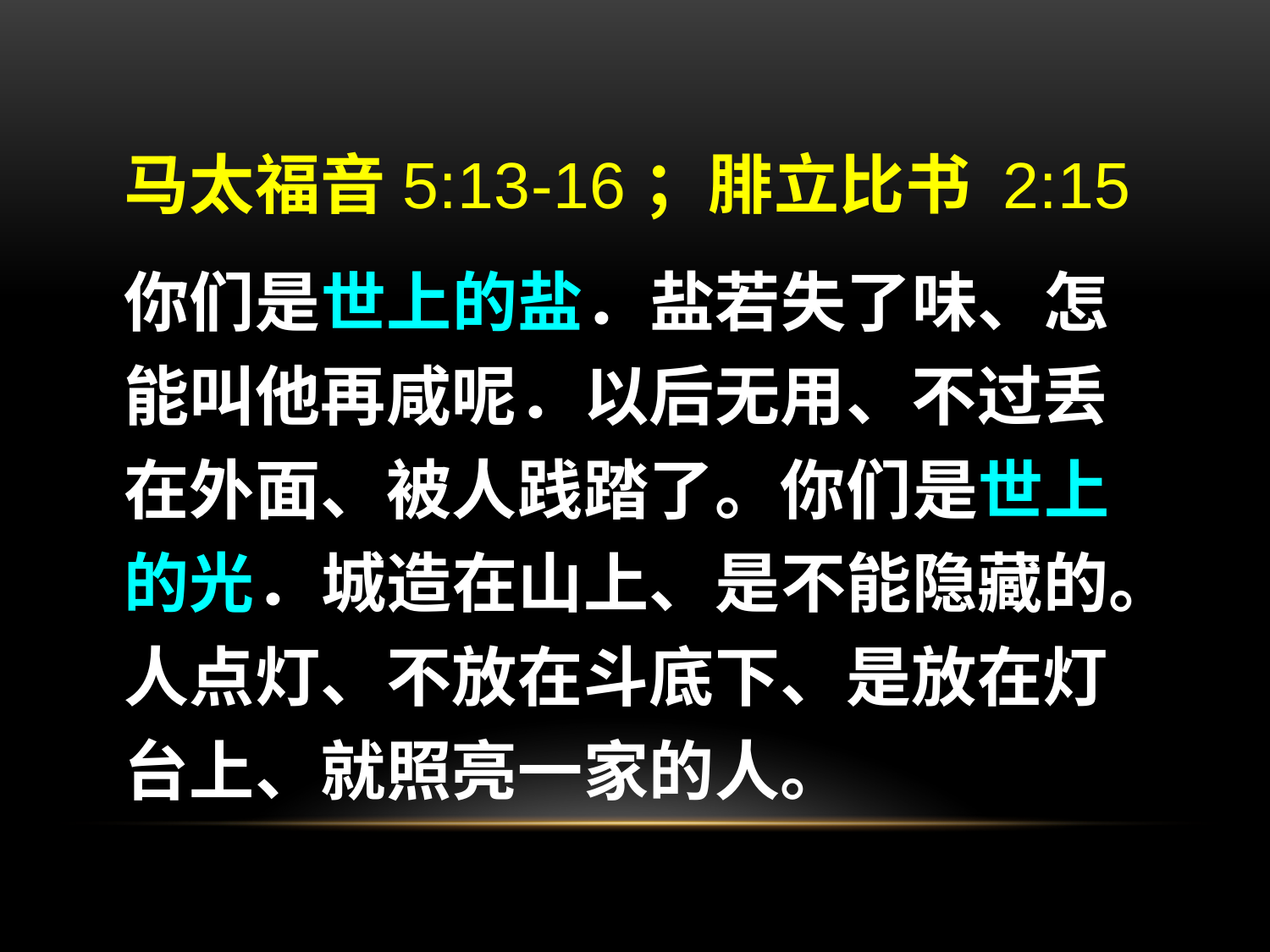

#
	马太福音5:13-16；腓立比书 2:15
	你们是世上的盐．盐若失了味、怎  能叫他再咸呢．以后无用、不过丢  在外面、被人践踏了。你们是世上  的光．城造在山上、是不能隐藏的。人点灯、不放在斗底下、是放在灯  台上、就照亮一家的人。